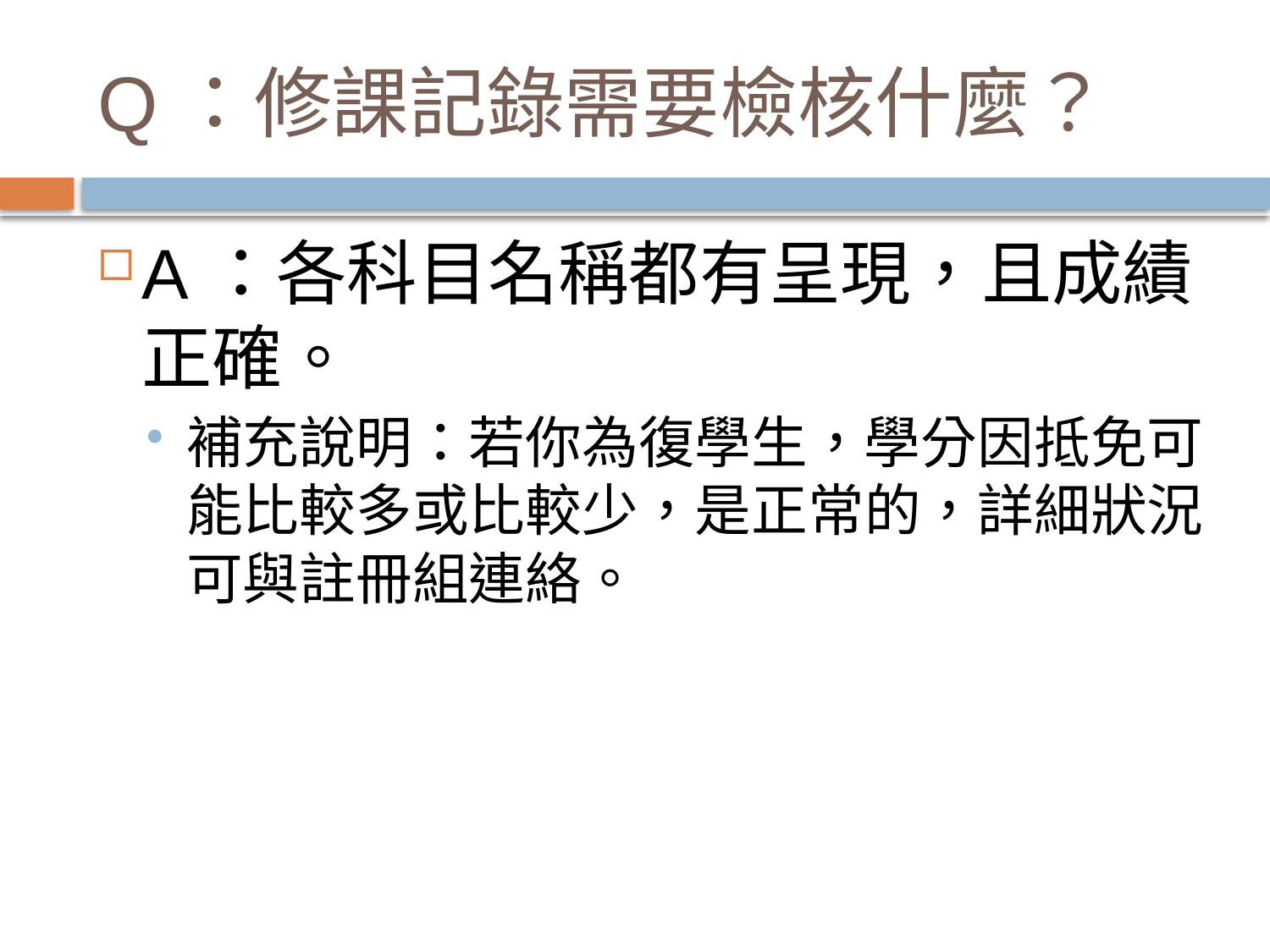

# Q：修課記錄需要檢核什麼？
A：各科目名稱都有呈現，且成績正確。
補充說明：若你為復學生，學分因抵免可能比較多或比較少，是正常的，詳細狀況可與註冊組連絡。